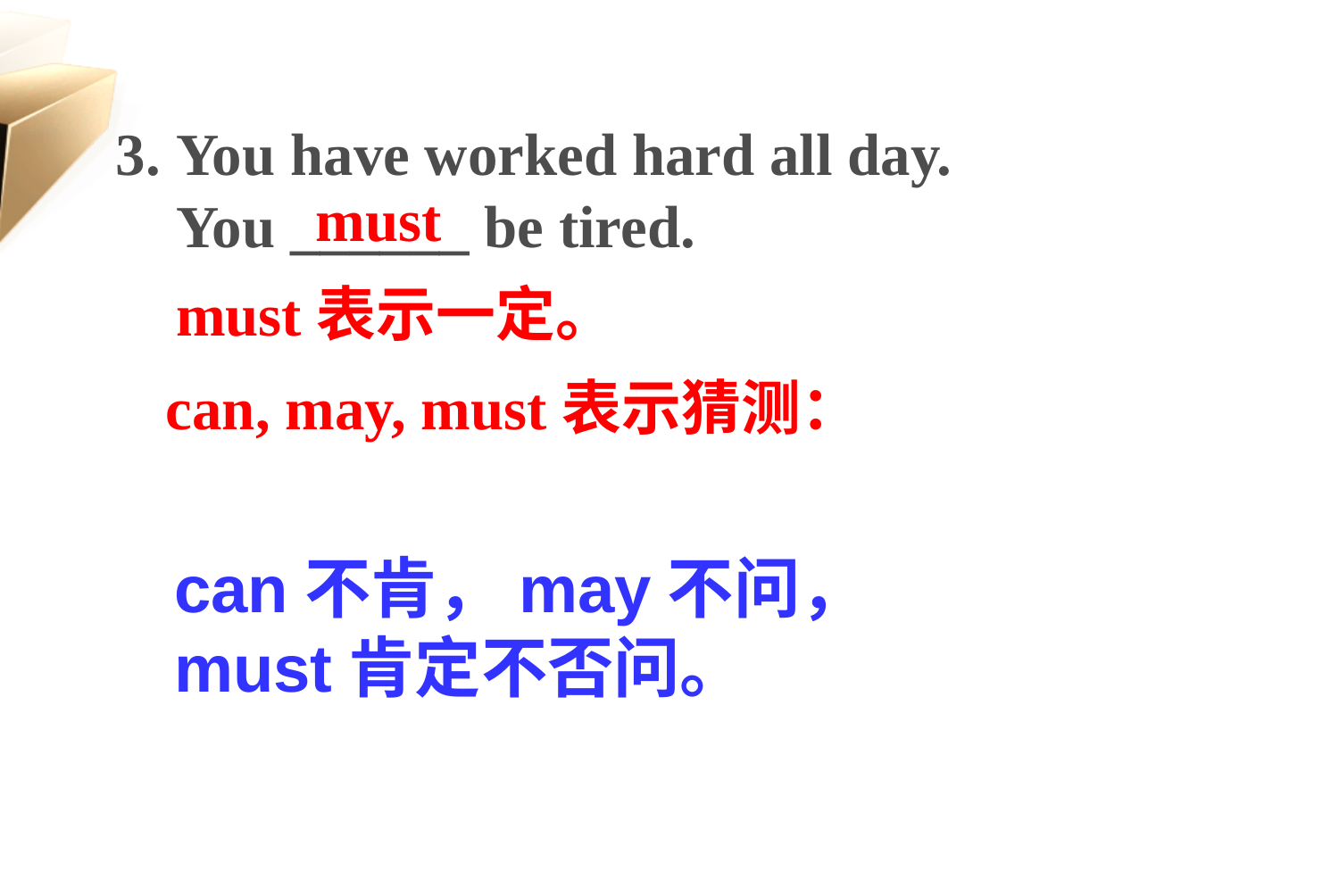

3. You have worked hard all day.
    You ______ be tired.
must
must表示一定。
can, may, must表示猜测：

can不肯，may不问，
must肯定不否问。